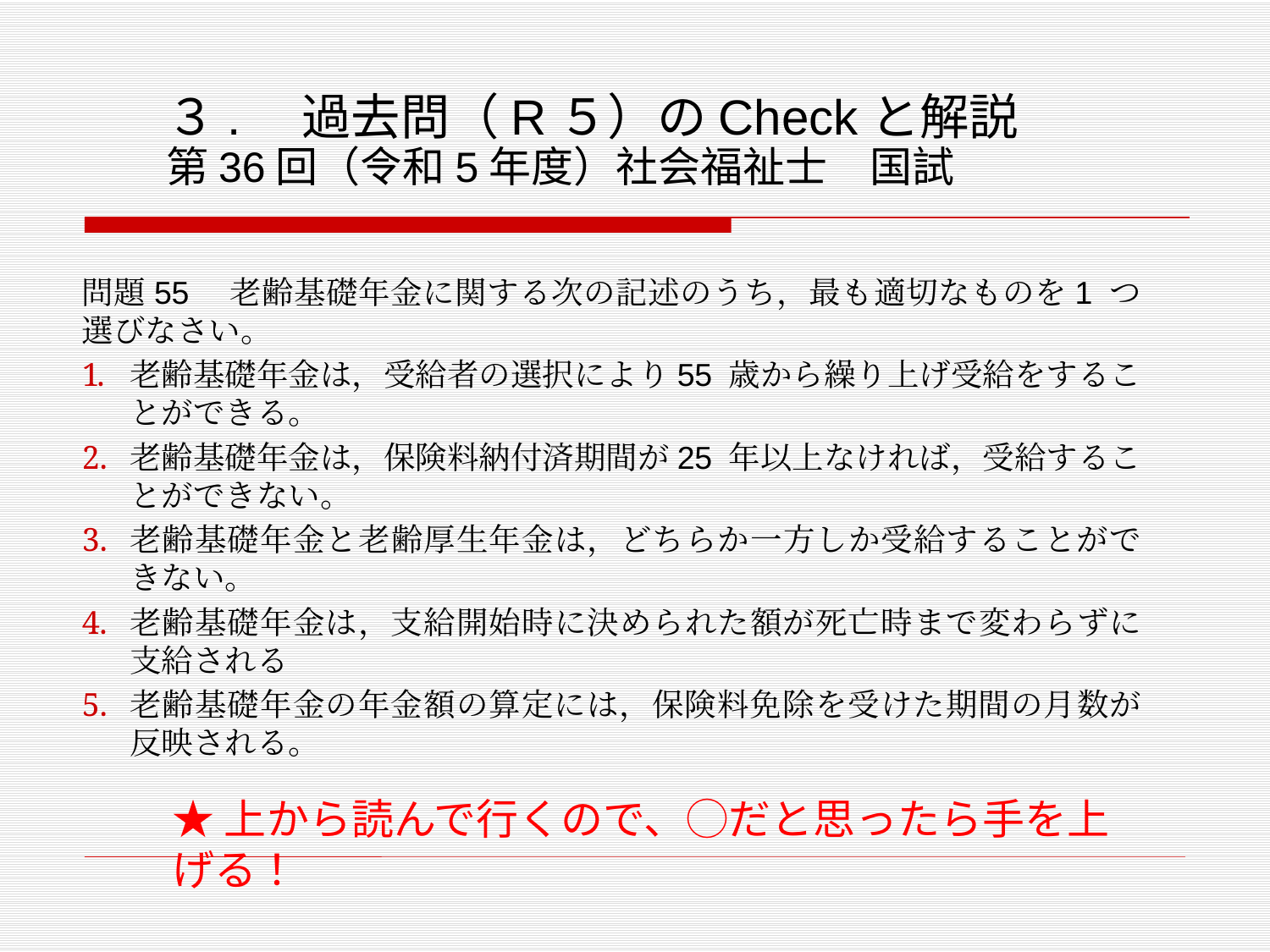

# ３.　過去問（R５）のCheckと解説 第36回（令和5年度）社会福祉士　国試
問題55　老齢基礎年金に関する次の記述のうち，最も適切なものを1 つ選びなさい。
老齢基礎年金は，受給者の選択により55 歳から繰り上げ受給をすることができる。
老齢基礎年金は，保険料納付済期間が25 年以上なければ，受給することができない。
老齢基礎年金と老齢厚生年金は，どちらか一方しか受給することができない。
老齢基礎年金は，支給開始時に決められた額が死亡時まで変わらずに支給される
老齢基礎年金の年金額の算定には，保険料免除を受けた期間の月数が反映される。

★上から読んで行くので、◯だと思ったら手を上げる！